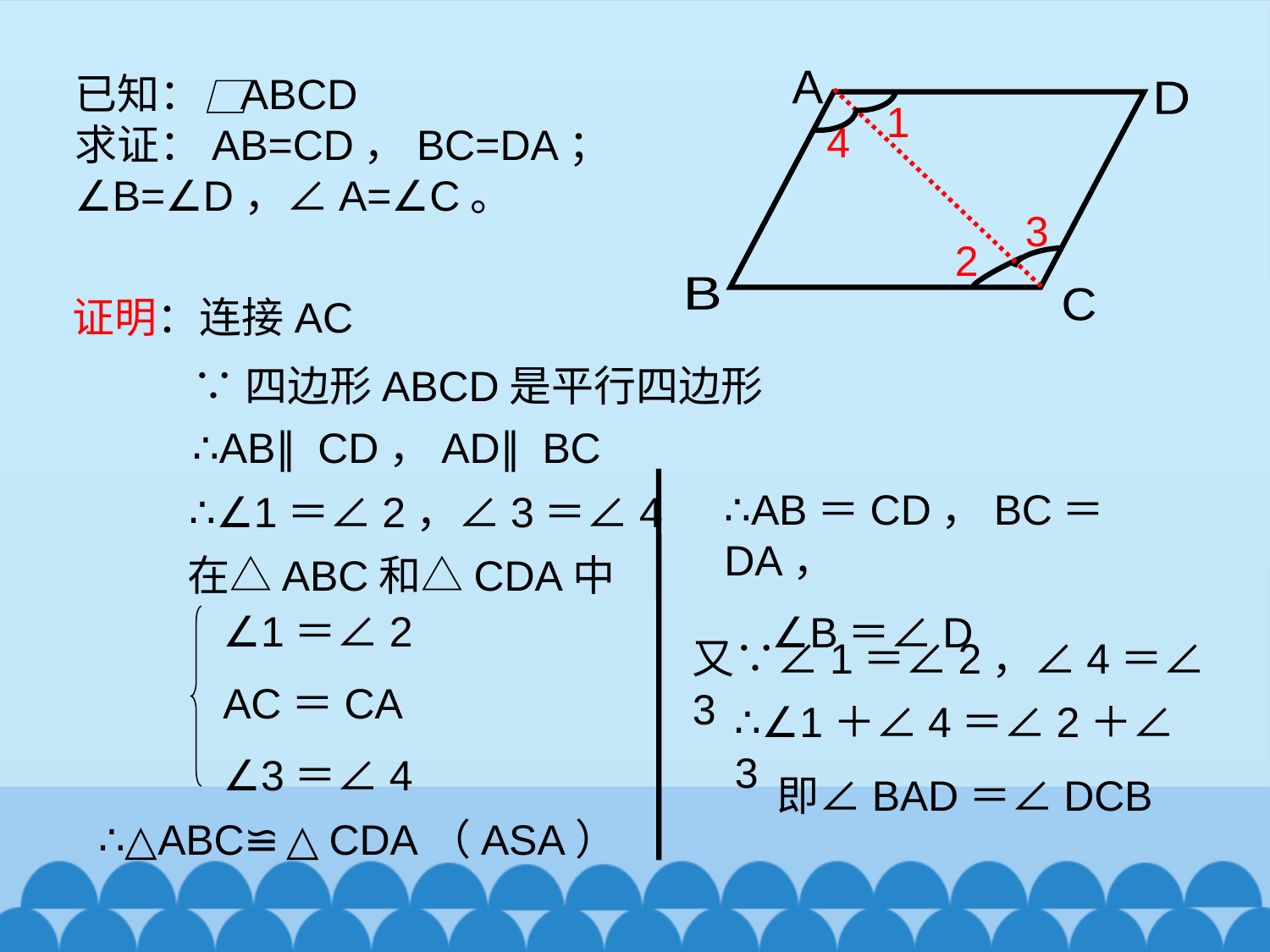

已知：   ABCD
求证：AB=CD，BC=DA；
∠B=∠D，∠A=∠C。
A
D

B
C

1
4

3
2

证明：连接AC
∵四边形ABCD是平行四边形
∴AB∥CD，AD∥BC

∴AB＝CD，BC＝DA，
    ∠B＝∠D
∴∠1＝∠2，∠3＝∠4
在△ABC和△CDA中
∠1＝∠2
AC＝CA
∠3＝∠4

又∵∠1＝∠2，∠4＝∠3
∴∠1＋∠4＝∠2＋∠3
即∠BAD＝∠DCB
∴△ABC≌△CDA（ASA）